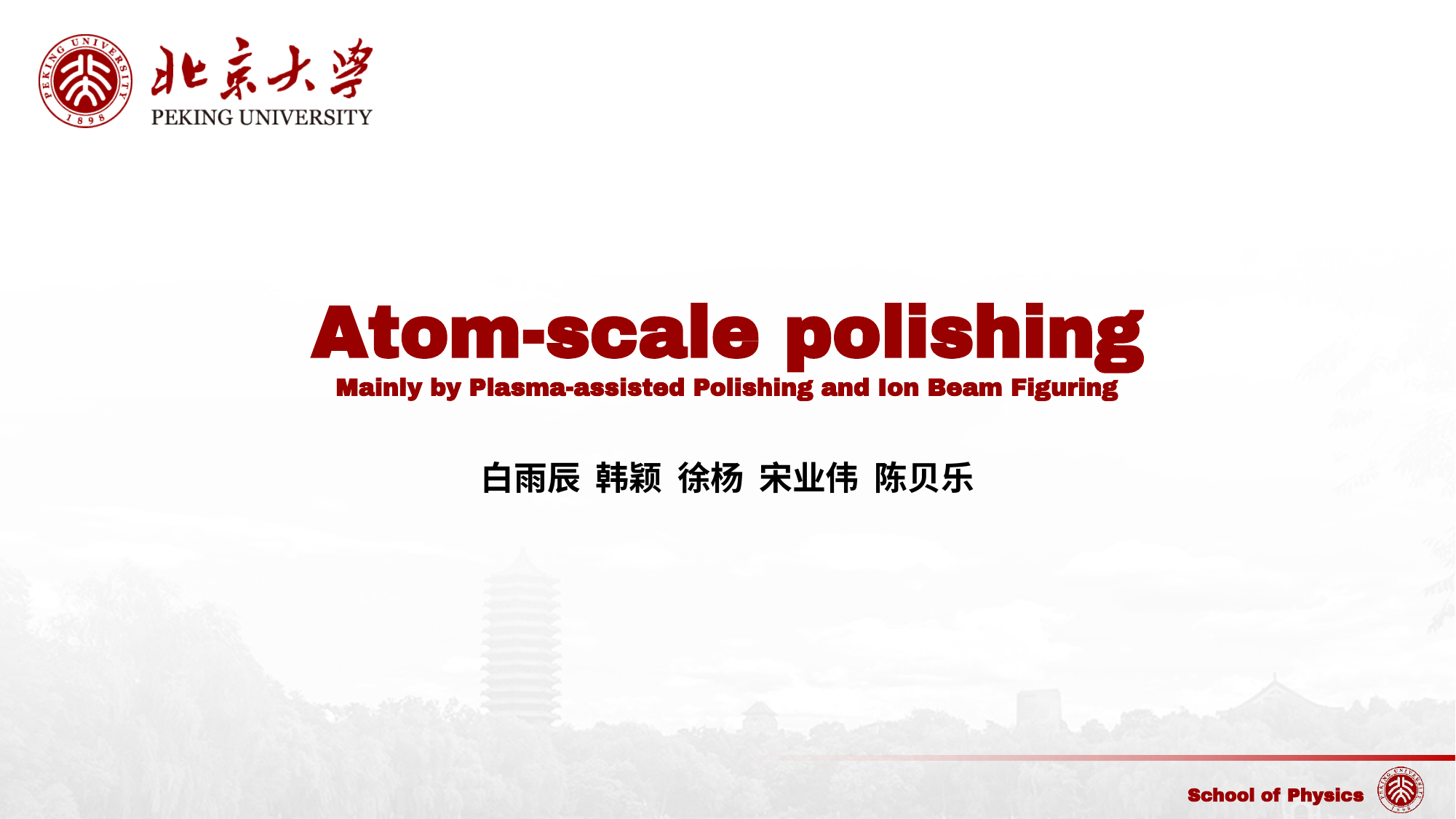

# Atom-scale polishing Mainly by Plasma-assisted Polishing and Ion Beam Figuring
白雨辰  韩颖  徐杨  宋业伟  陈贝乐